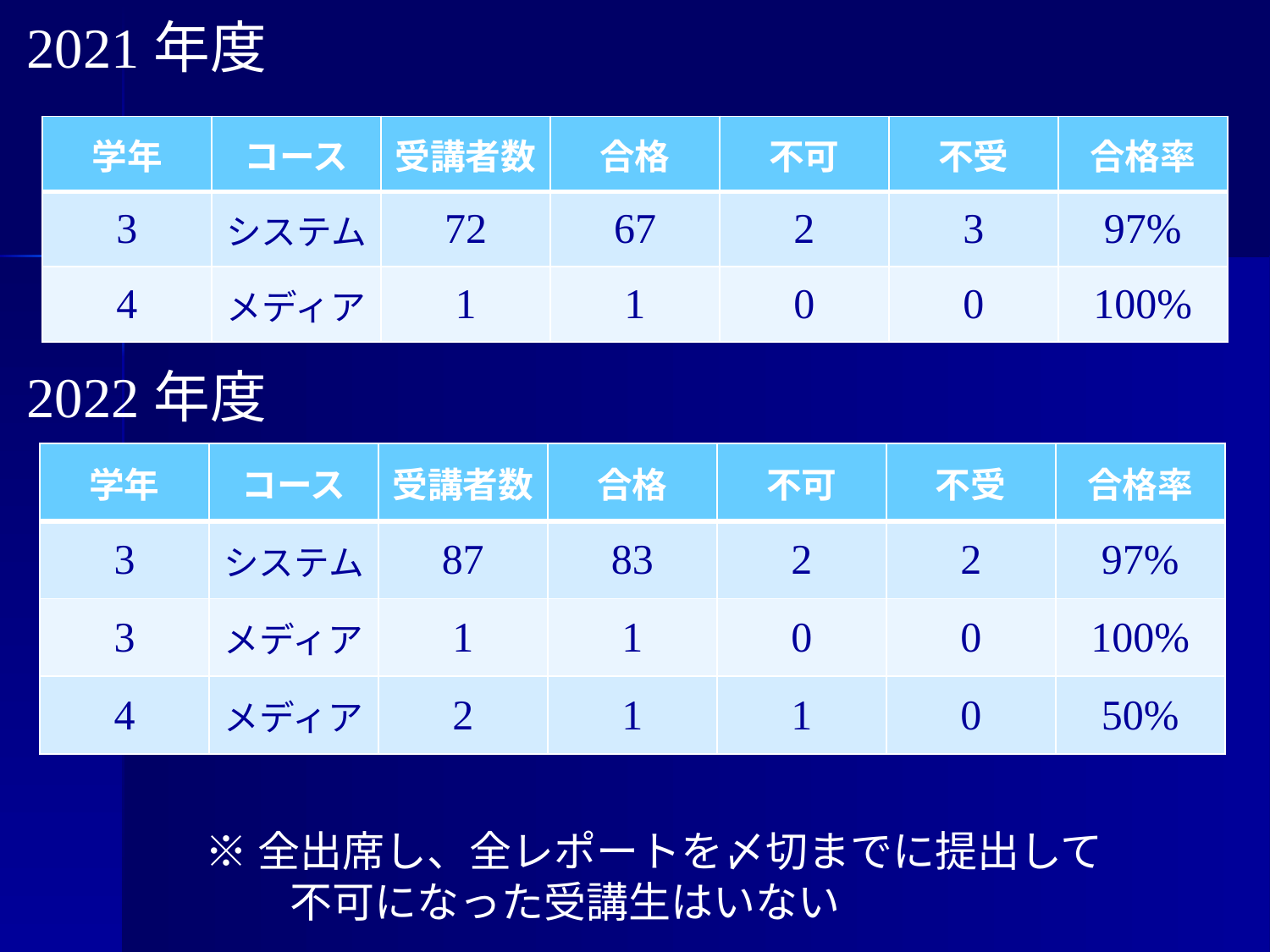

2021年度
| 学年 | コース | 受講者数 | 合格 | 不可 | 不受 | 合格率 |
| --- | --- | --- | --- | --- | --- | --- |
| 3 | システム | 72 | 67 | 2 | 3 | 97% |
| 4 | メディア | 1 | 1 | 0 | 0 | 100% |
2022年度
| 学年 | コース | 受講者数 | 合格 | 不可 | 不受 | 合格率 |
| --- | --- | --- | --- | --- | --- | --- |
| 3 | システム | 87 | 83 | 2 | 2 | 97% |
| 3 | メディア | 1 | 1 | 0 | 0 | 100% |
| 4 | メディア | 2 | 1 | 1 | 0 | 50% |
※全出席し、全レポートを〆切までに提出して
　　不可になった受講生はいない